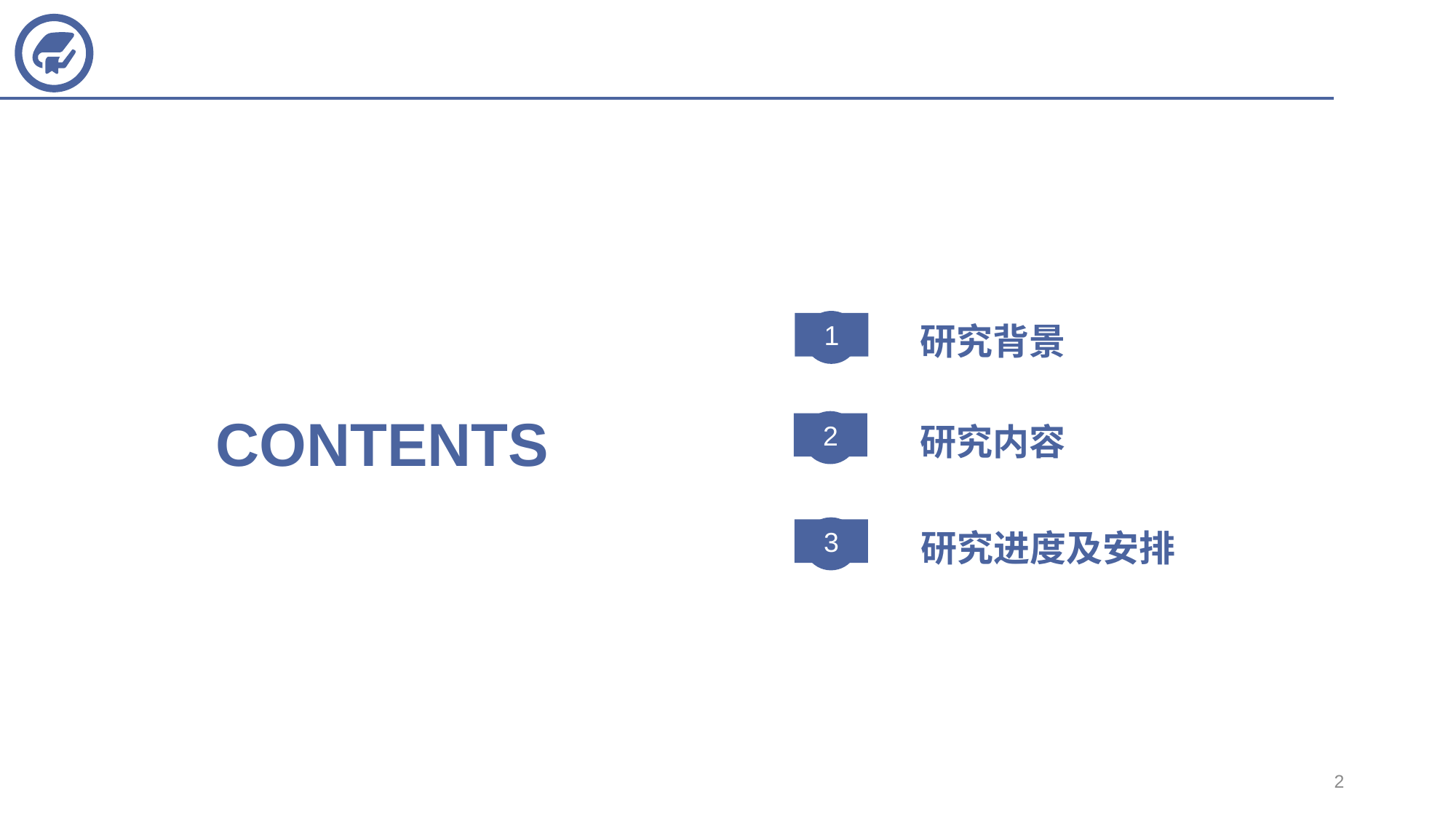

研究背景

1
研究内容
CONTENTS

2
研究进度及安排

3
2